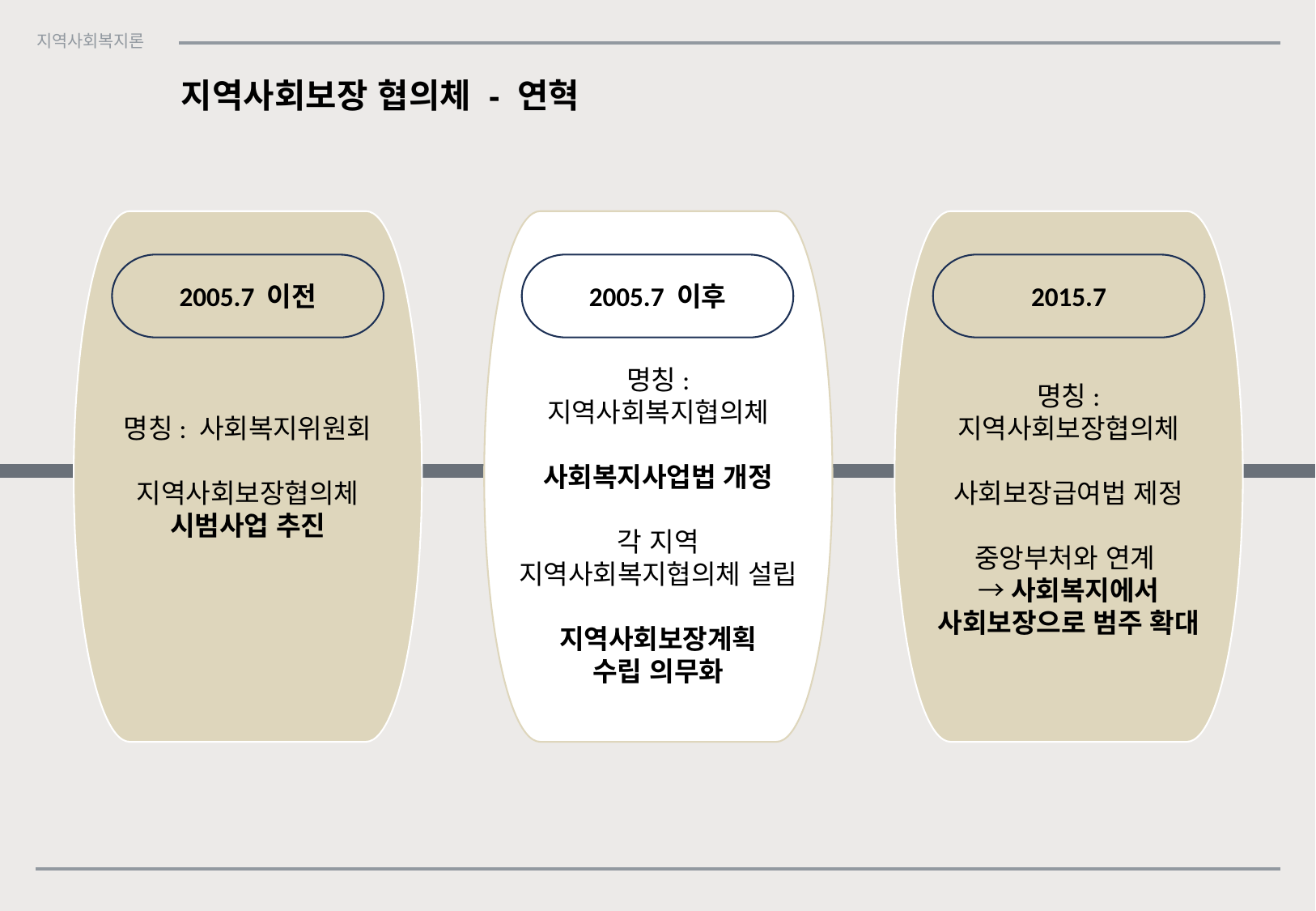

지역사회보장 협의체 - 연혁
명칭: 사회복지위원회

지역사회보장협의체 시범사업 추진

명칭: 지역사회복지협의체

사회복지사업법 개정

각 지역 지역사회복지협의체 설립

지역사회보장계획
수립 의무화

명칭: 지역사회보장협의체

사회보장급여법 제정

중앙부처와 연계
→사회복지에서 사회보장으로 범주 확대
2015.7
2005.7 이후
2005.7 이전